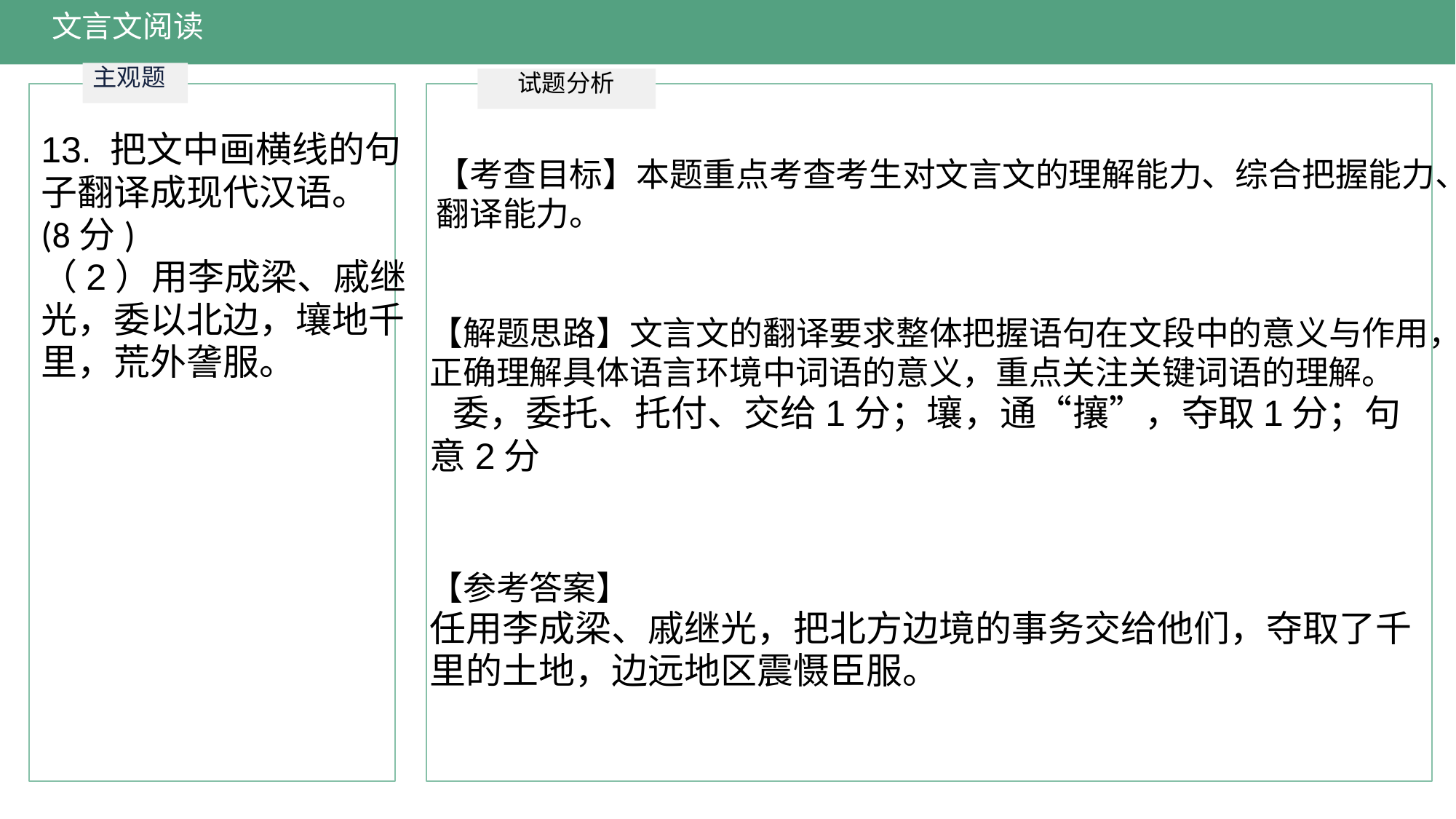

文言文阅读
主观题

试题分析

13. 把文中画横线的句子翻译成现代汉语。(8分)
（2）用李成梁、戚继光，委以北边，壤地千里，荒外詟服。

【考查目标】本题重点考查考生对文言文的理解能力、综合把握能力、翻译能力。

【解题思路】文言文的翻译要求整体把握语句在文段中的意义与作用，正确理解具体语言环境中词语的意义，重点关注关键词语的理解。
  委，委托、托付、交给1分；壤，通“攘”，夺取1分；句意2分
【参考答案】
任用李成梁、戚继光，把北方边境的事务交给他们，夺取了千里的土地，边远地区震慑臣服。